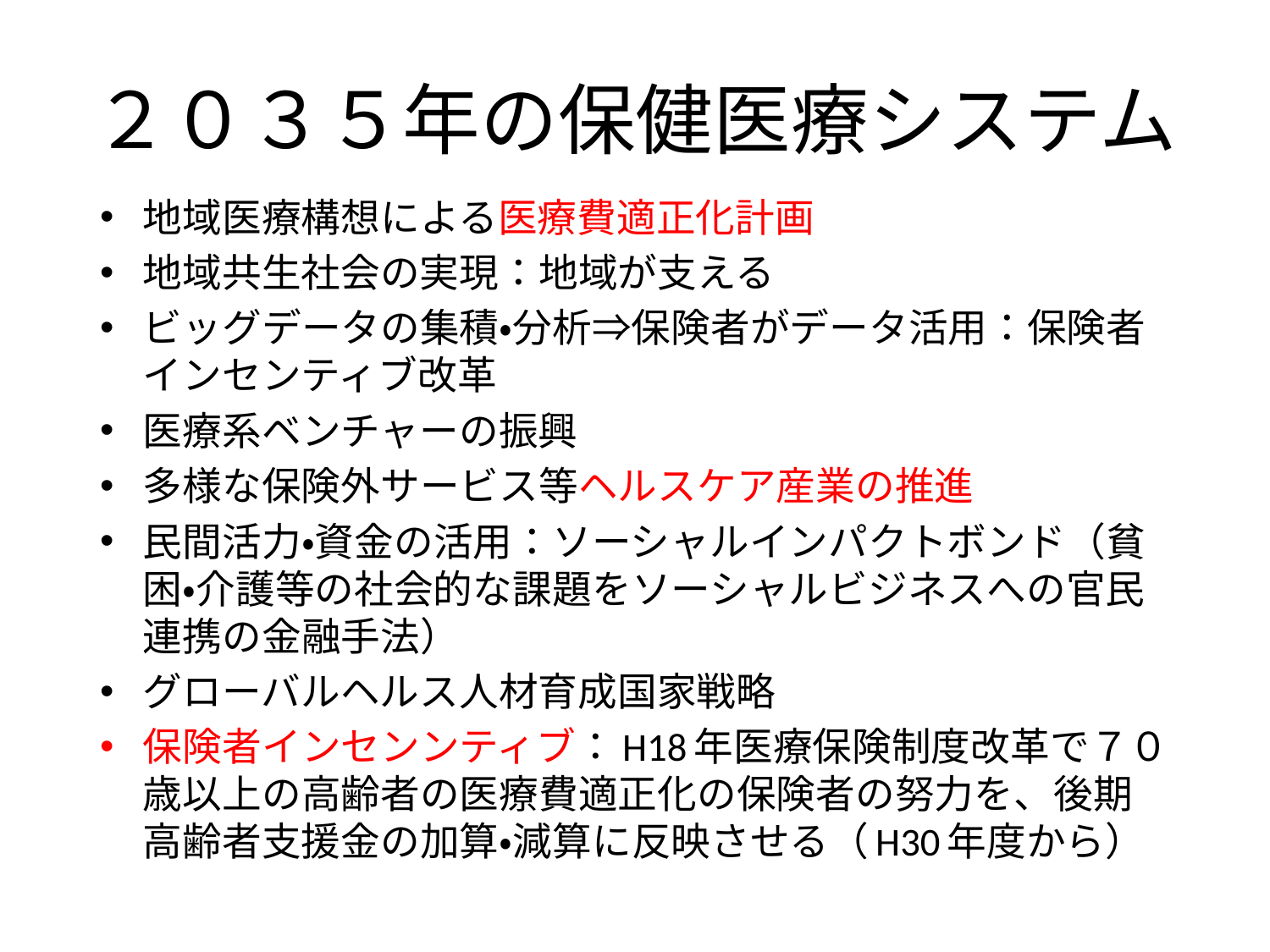

# ２０３５年の保健医療システム
地域医療構想による医療費適正化計画
地域共生社会の実現：地域が支える
ビッグデータの集積・分析⇒保険者がデータ活用：保険者インセンティブ改革
医療系ベンチャーの振興
多様な保険外サービス等ヘルスケア産業の推進
民間活力・資金の活用：ソーシャルインパクトボンド（貧困・介護等の社会的な課題をソーシャルビジネスへの官民連携の金融手法）
グローバルヘルス人材育成国家戦略
保険者インセンンティブ：H18年医療保険制度改革で７０歳以上の高齢者の医療費適正化の保険者の努力を、後期高齢者支援金の加算・減算に反映させる（H30年度から）